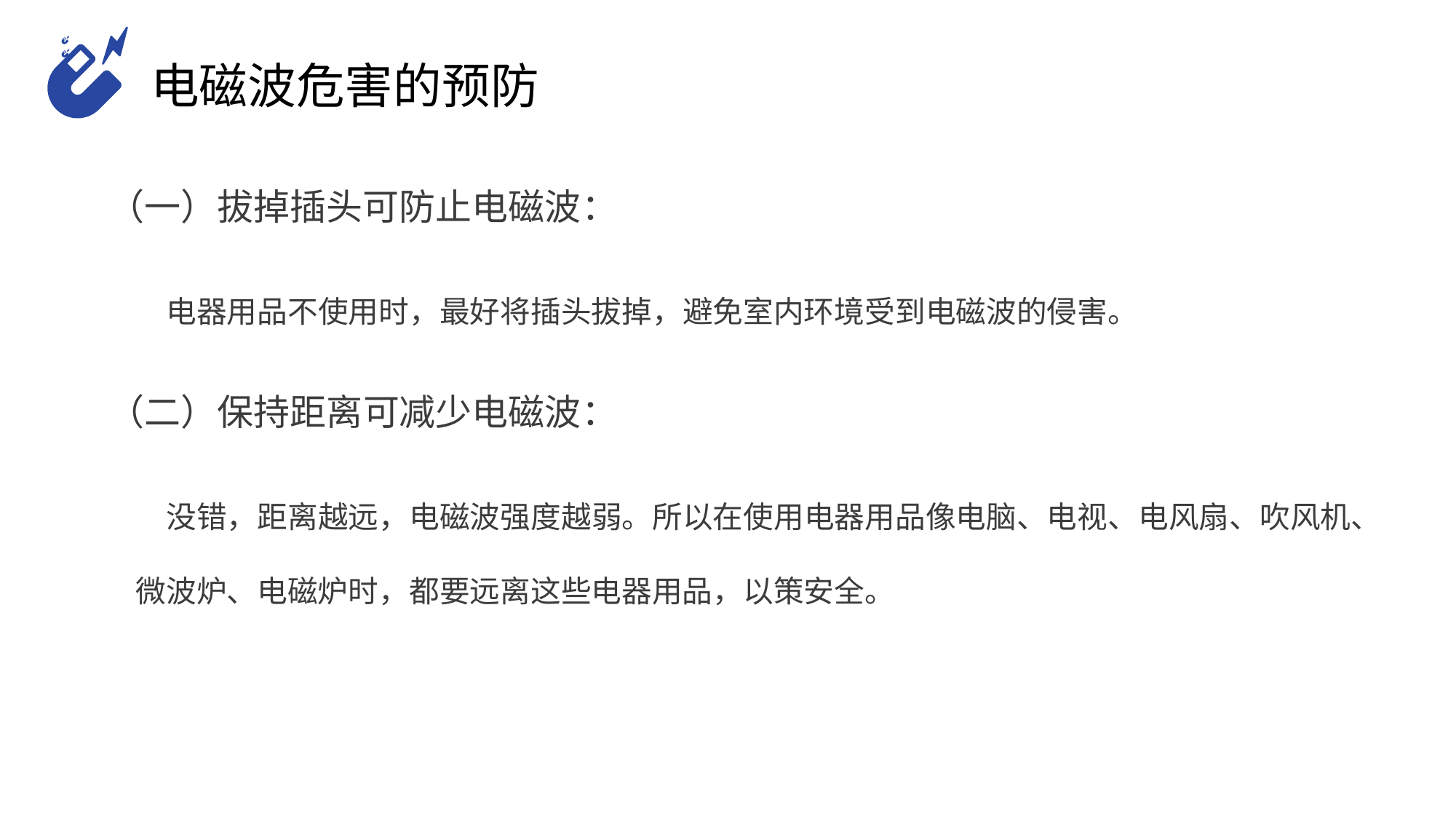

电磁波危害的预防
（一）拔掉插头可防止电磁波：
      电器用品不使用时，最好将插头拔掉，避免室内环境受到电磁波的侵害。
（二）保持距离可减少电磁波：
      没错，距离越远，电磁波强度越弱。所以在使用电器用品像电脑、电视、电风扇、吹风机、微波炉、电磁炉时，都要远离这些电器用品，以策安全。